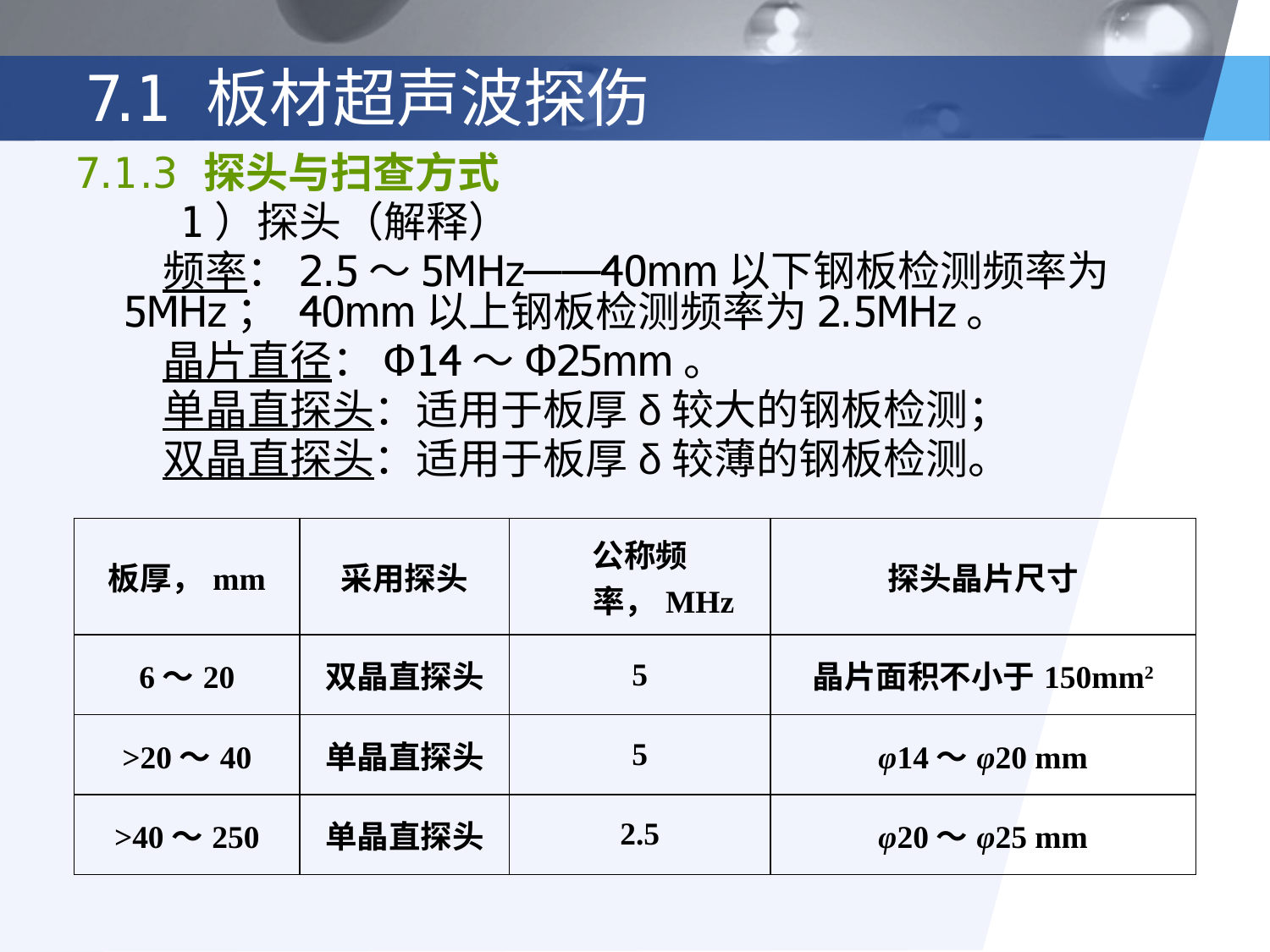

# 7.1 板材超声波探伤
7.1.3 探头与扫查方式
        1）探头（解释）
        频率：2.5～5MHz——40mm以下钢板检测频率为5MHz； 40mm以上钢板检测频率为2.5MHz。
        晶片直径：Ф14～Ф25mm。
        单晶直探头：适用于板厚δ较大的钢板检测；
        双晶直探头：适用于板厚δ较薄的钢板检测。
| 板厚，mm | 采用探头 | 公称频率，MHz | 探头晶片尺寸 |
| --- | --- | --- | --- |
| 6～20 | 双晶直探头 | 5 | 晶片面积不小于150mm2 |
| >20～40 | 单晶直探头 | 5 | φ14～φ20 mm |
| >40～250 | 单晶直探头 | 2.5 | φ20～φ25 mm |